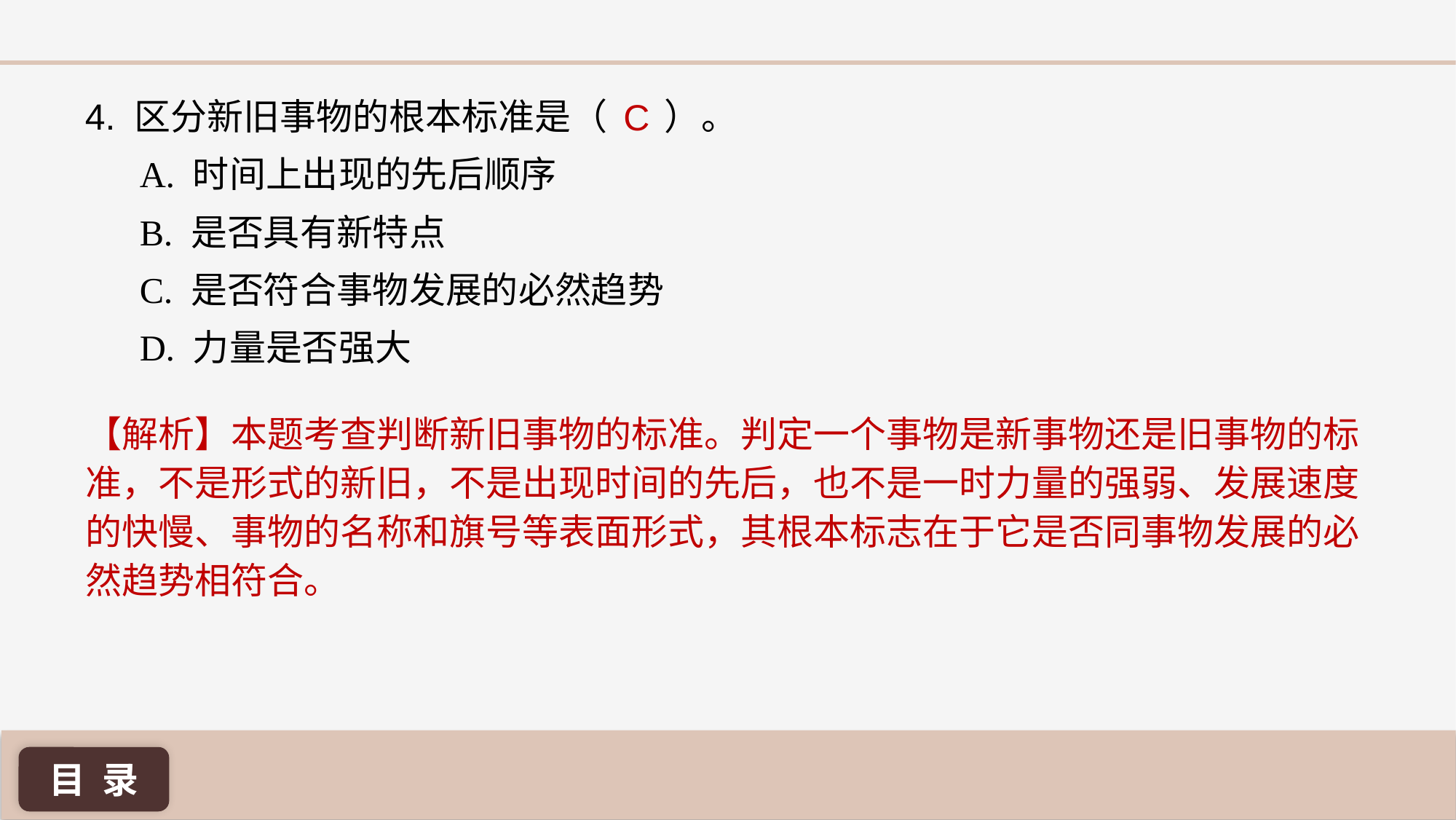

C
4. 区分新旧事物的根本标准是（       ）。
A. 时间上出现的先后顺序
B. 是否具有新特点
C. 是否符合事物发展的必然趋势
D. 力量是否强大
【解析】本题考查判断新旧事物的标准。判定一个事物是新事物还是旧事物的标准，不是形式的新旧，不是出现时间的先后，也不是一时力量的强弱、发展速度的快慢、事物的名称和旗号等表面形式，其根本标志在于它是否同事物发展的必然趋势相符合。